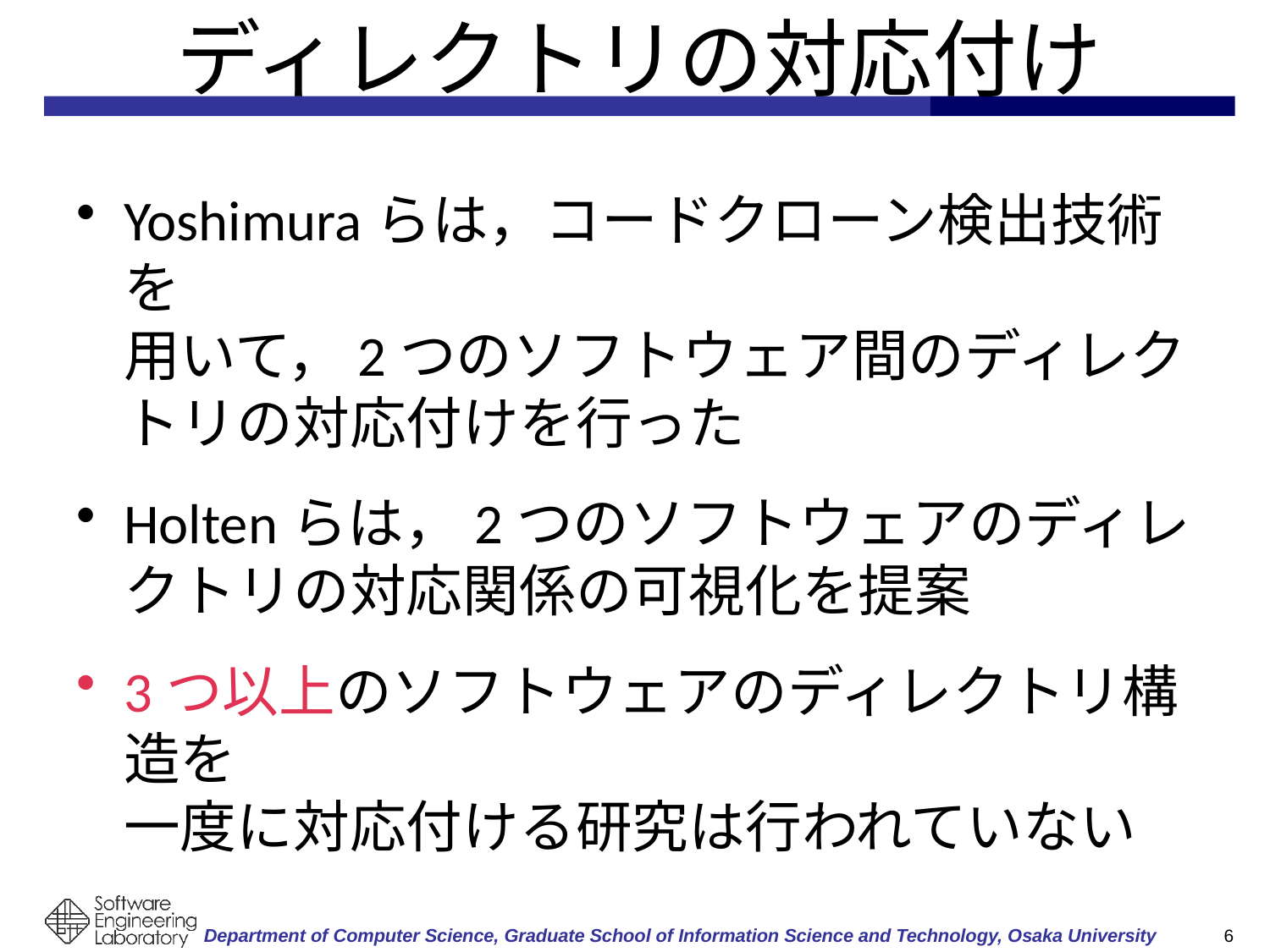

# ディレクトリの対応付け
Yoshimuraらは，コードクローン検出技術を
用いて，2つのソフトウェア間のディレクトリの対応付けを行った
Holtenらは，2つのソフトウェアのディレクトリの対応関係の可視化を提案
3つ以上のソフトウェアのディレクトリ構造を
一度に対応付ける研究は行われていない

6